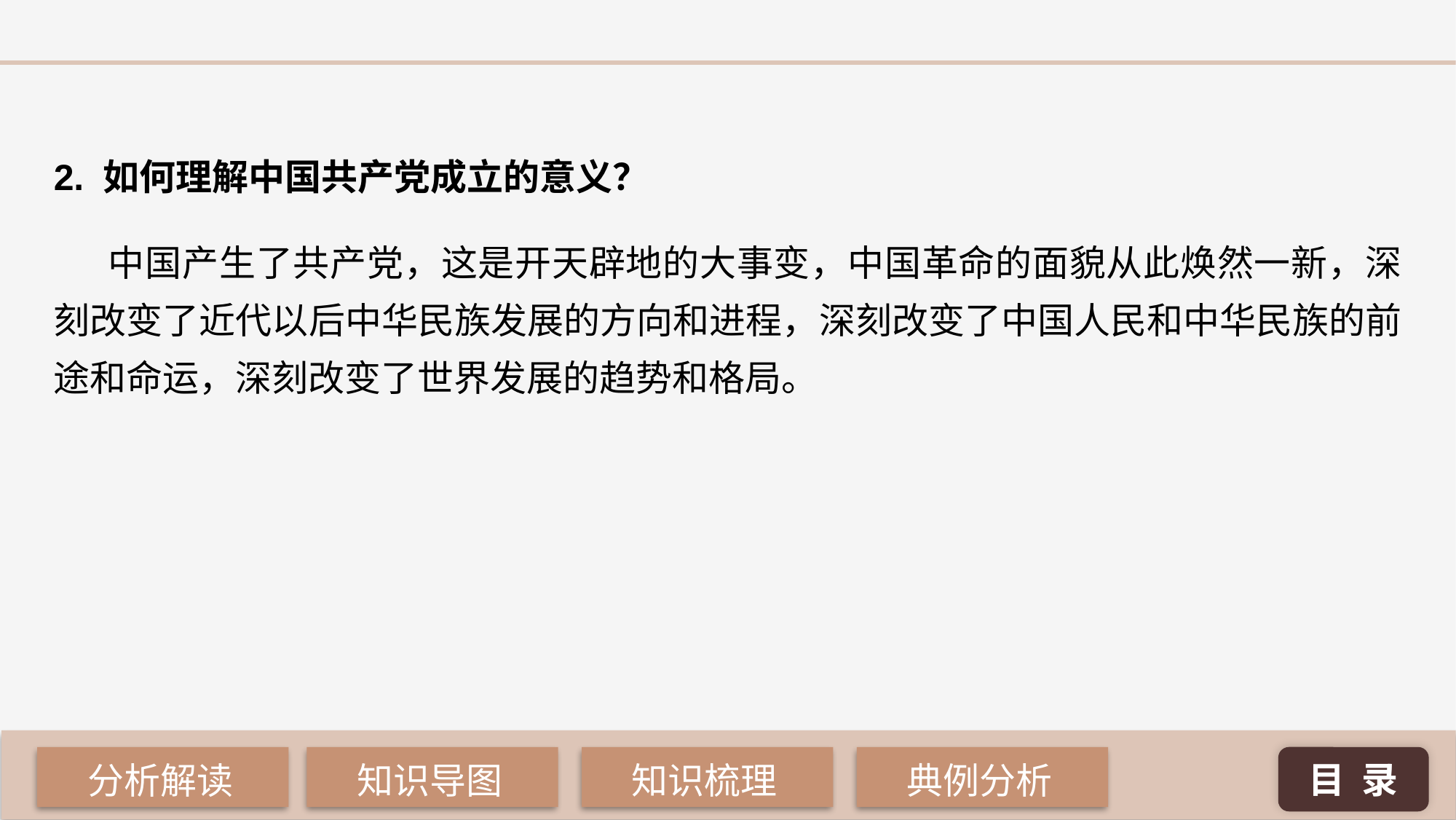

2. 如何理解中国共产党成立的意义？
中国产生了共产党，这是开天辟地的大事变，中国革命的面貌从此焕然一新，深刻改变了近代以后中华民族发展的方向和进程，深刻改变了中国人民和中华民族的前途和命运，深刻改变了世界发展的趋势和格局。